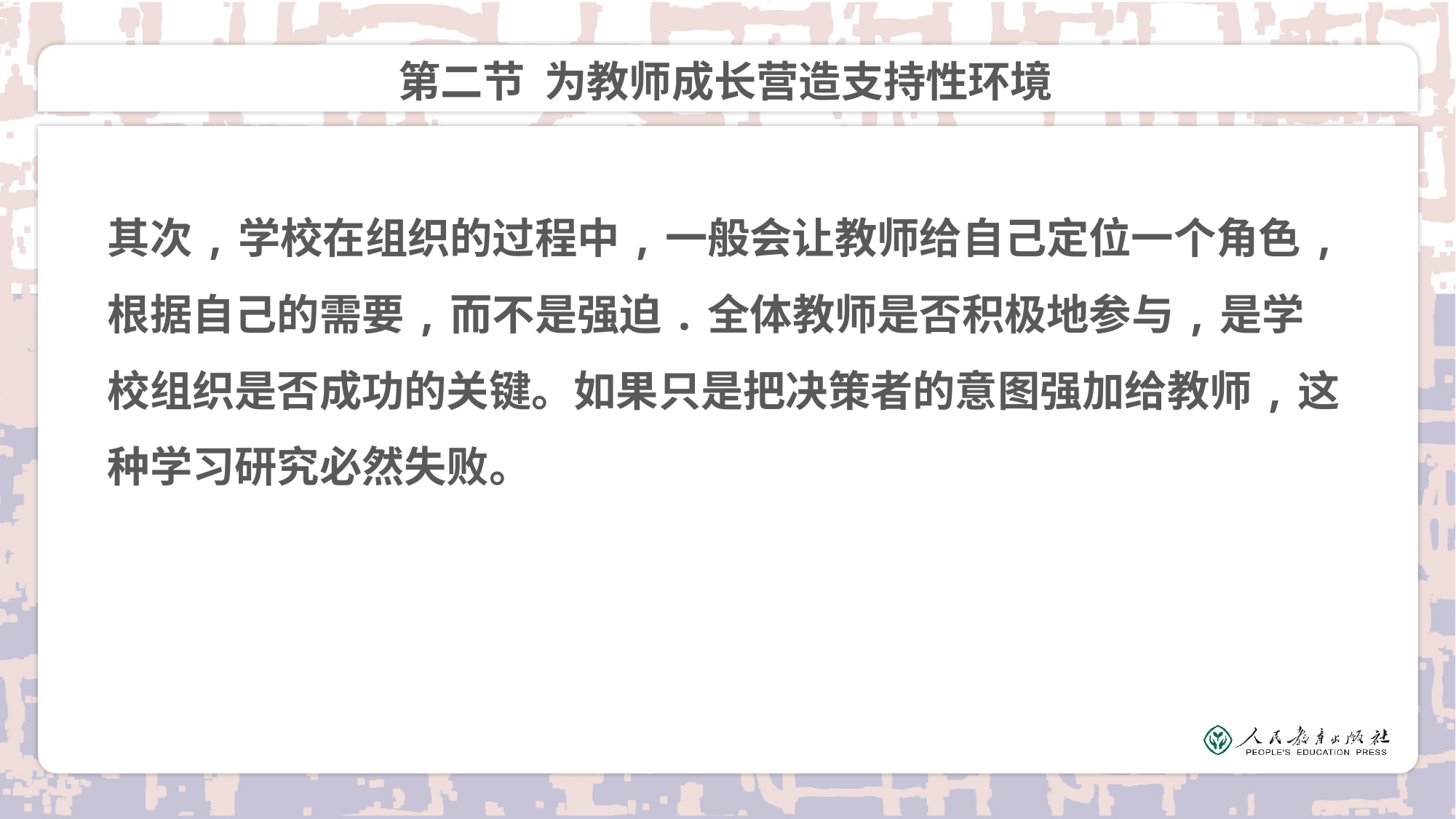

# 第二节  为教师成长营造支持性环境
其次,学校在组织的过程中,一般会让教师给自己定位一个角色,根据自己的需要,而不是强迫.全体教师是否积极地参与,是学校组织是否成功的关键。如果只是把决策者的意图强加给教师,这种学习研究必然失败。